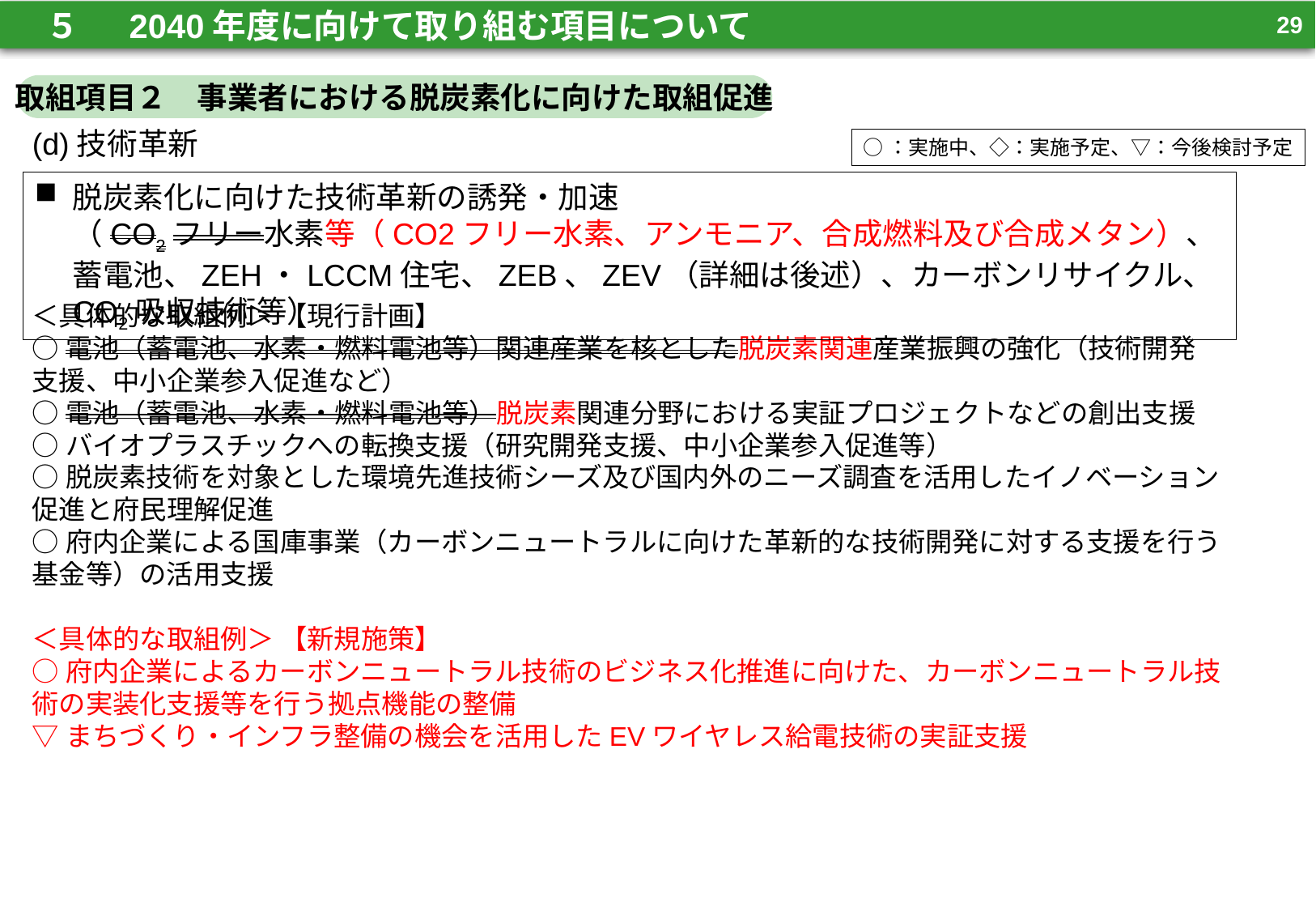

29
　５　 2040年度に向けて取り組む項目について
29
取組項目２　事業者における脱炭素化に向けた取組促進
(d)技術革新
○：実施中、◇：実施予定、▽：今後検討予定
脱炭素化に向けた技術革新の誘発・加速
（CO2フリー水素等（CO2フリー水素、アンモニア、合成燃料及び合成メタン）、蓄電池、ZEH・LCCM住宅、ZEB、ZEV（詳細は後述）、カーボンリサイクル、CO2吸収技術等）
＜具体的な取組例＞ 【現行計画】
○電池（蓄電池、水素・燃料電池等）関連産業を核とした脱炭素関連産業振興の強化（技術開発支援、中小企業参入促進など）
○電池（蓄電池、水素・燃料電池等）脱炭素関連分野における実証プロジェクトなどの創出支援
○バイオプラスチックへの転換支援（研究開発支援、中小企業参入促進等）
○脱炭素技術を対象とした環境先進技術シーズ及び国内外のニーズ調査を活用したイノベーション促進と府民理解促進
○府内企業による国庫事業（カーボンニュートラルに向けた革新的な技術開発に対する支援を行う基金等）の活用支援

＜具体的な取組例＞ 【新規施策】
○府内企業によるカーボンニュートラル技術のビジネス化推進に向けた、カーボンニュートラル技術の実装化支援等を行う拠点機能の整備
▽まちづくり・インフラ整備の機会を活用したEVワイヤレス給電技術の実証支援